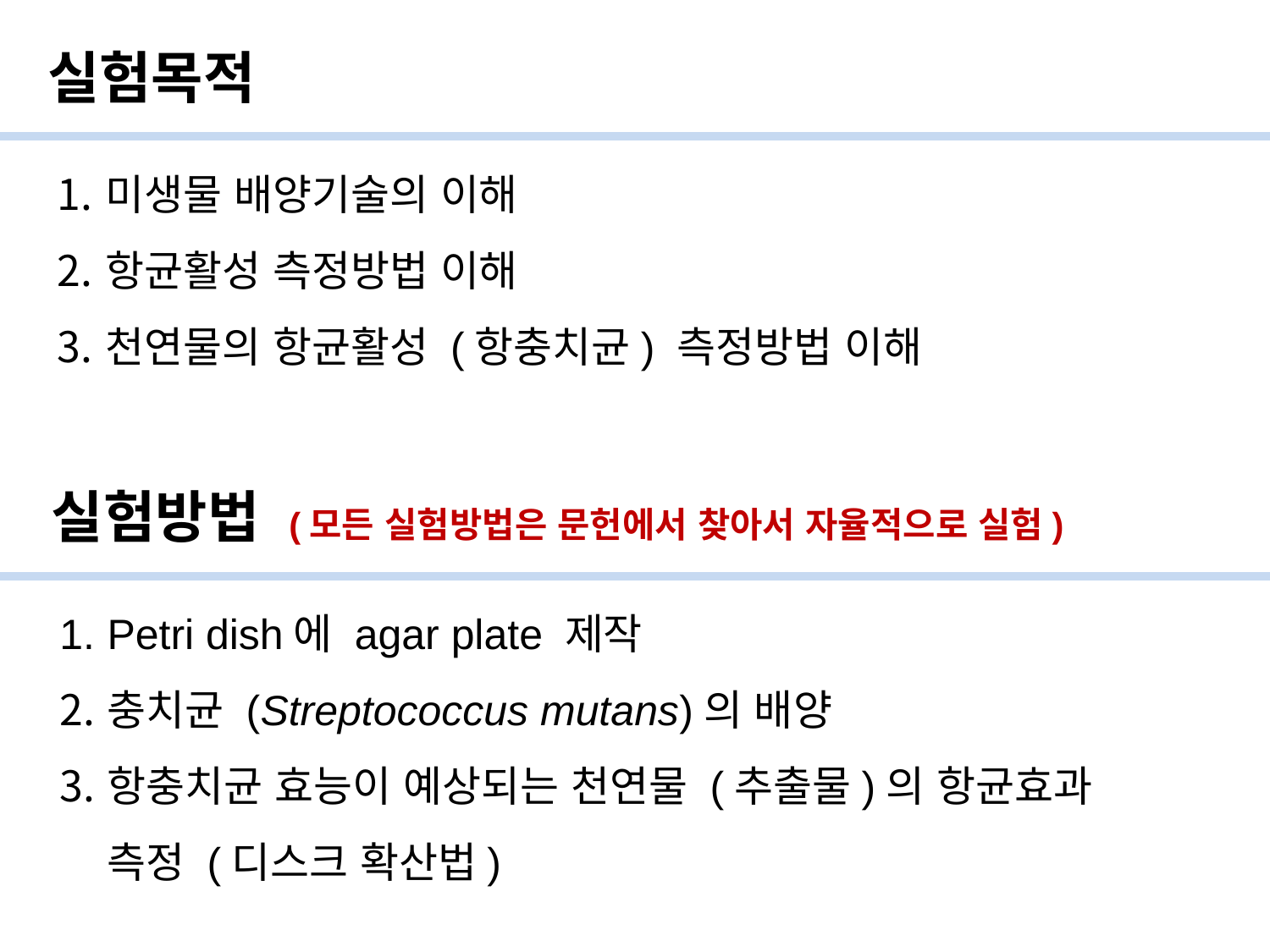

실험목적
미생물 배양기술의 이해
항균활성 측정방법 이해
천연물의 항균활성 (항충치균) 측정방법 이해
실험방법 (모든 실험방법은 문헌에서 찾아서 자율적으로 실험)
Petri dish에 agar plate 제작
충치균 (Streptococcus mutans)의 배양
항충치균 효능이 예상되는 천연물 (추출물)의 항균효과 측정 (디스크 확산법)